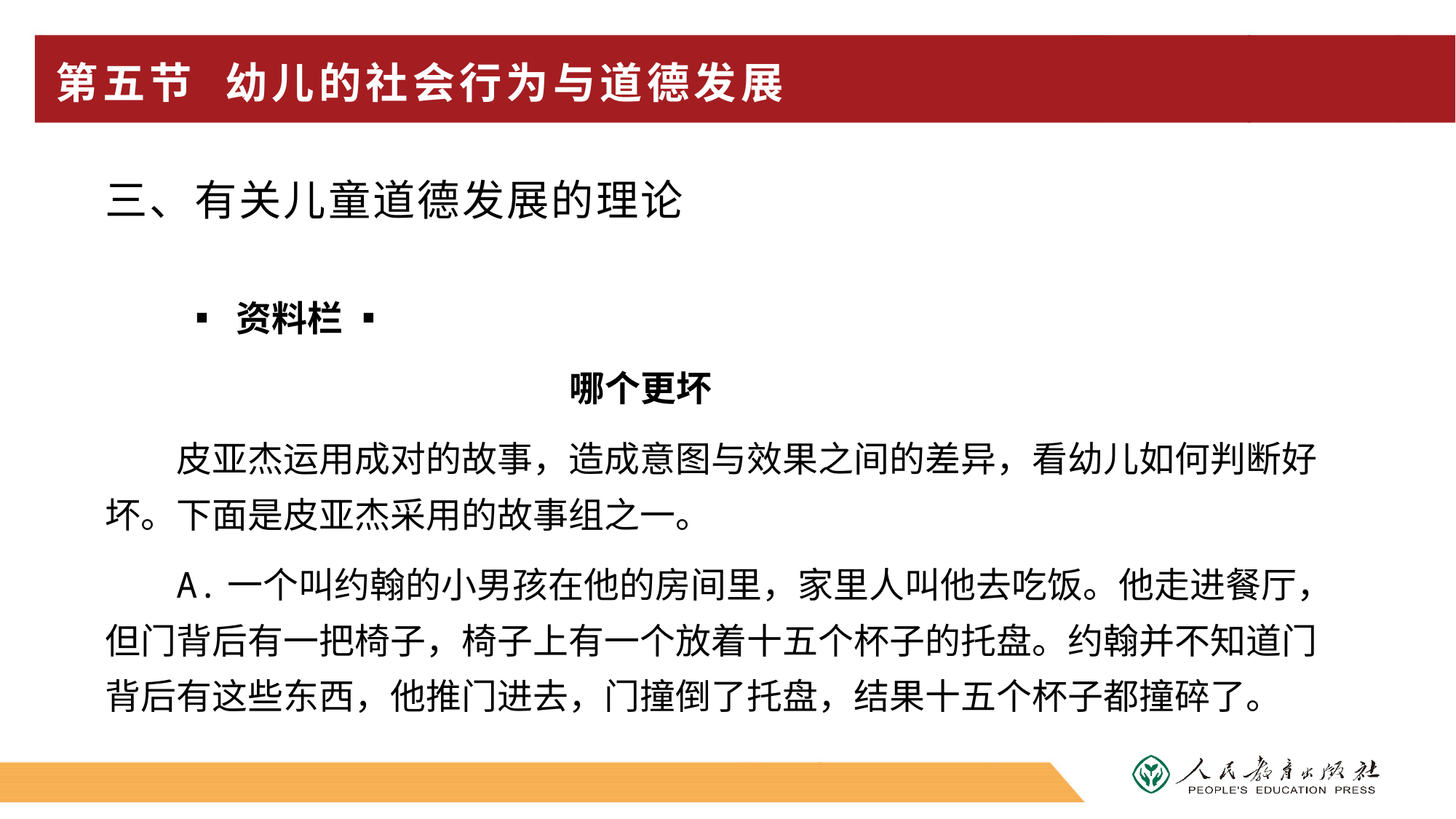

# 第五节  幼儿的社会行为与道德发展
三、有关儿童道德发展的理论
 ▪ 资料栏 ▪
　　　　　　　　　         哪个更坏
皮亚杰运用成对的故事，造成意图与效果之间的差异，看幼儿如何判断好坏。下面是皮亚杰采用的故事组之一。
A.一个叫约翰的小男孩在他的房间里，家里人叫他去吃饭。他走进餐厅，但门背后有一把椅子，椅子上有一个放着十五个杯子的托盘。约翰并不知道门背后有这些东西，他推门进去，门撞倒了托盘，结果十五个杯子都撞碎了。